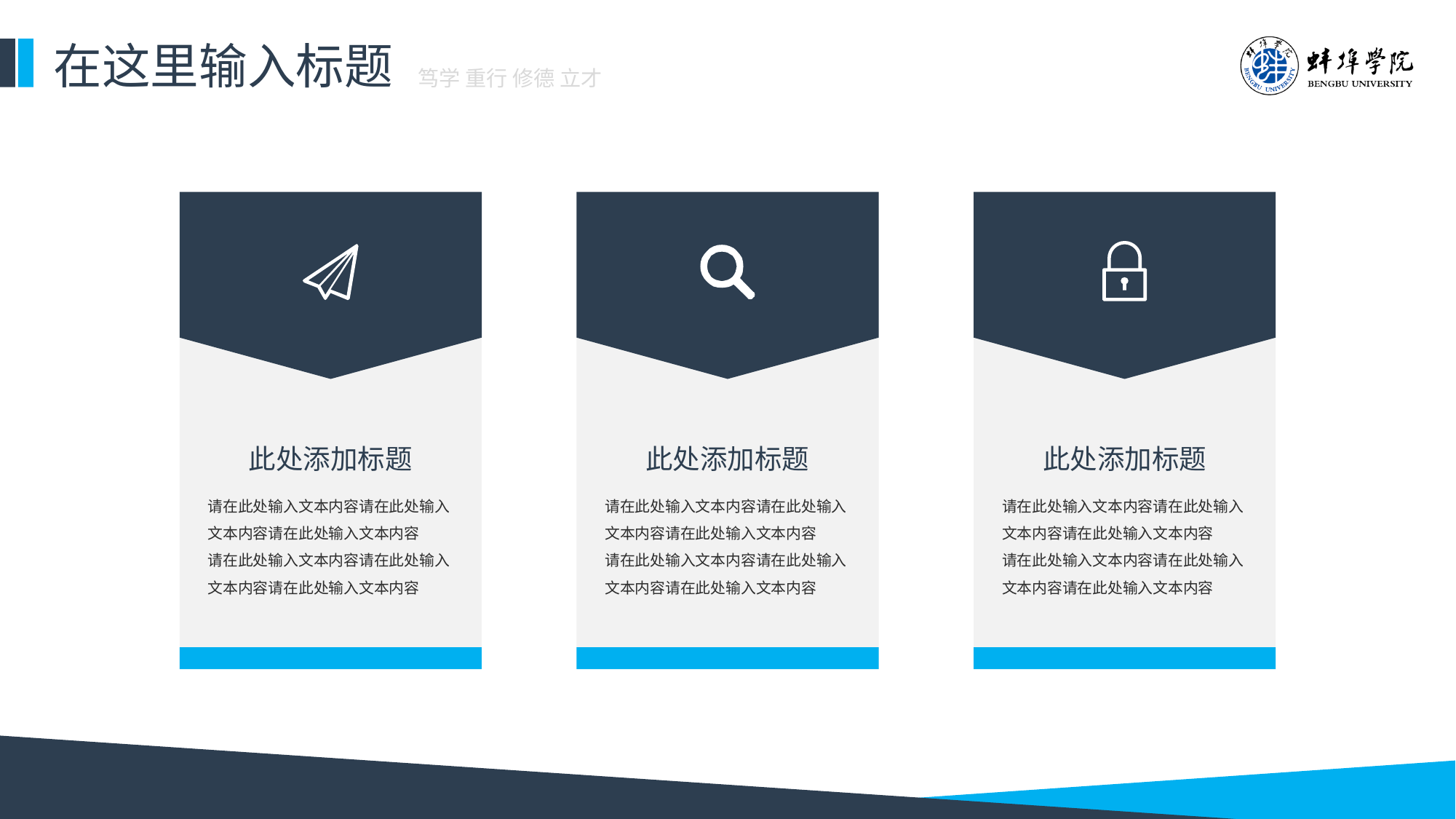

在这里输入标题
笃学 重行 修德 立才

此处添加标题
请在此处输入文本内容请在此处输入文本内容请在此处输入文本内容
请在此处输入文本内容请在此处输入文本内容请在此处输入文本内容

此处添加标题
请在此处输入文本内容请在此处输入文本内容请在此处输入文本内容
请在此处输入文本内容请在此处输入文本内容请在此处输入文本内容

此处添加标题
请在此处输入文本内容请在此处输入文本内容请在此处输入文本内容
请在此处输入文本内容请在此处输入文本内容请在此处输入文本内容